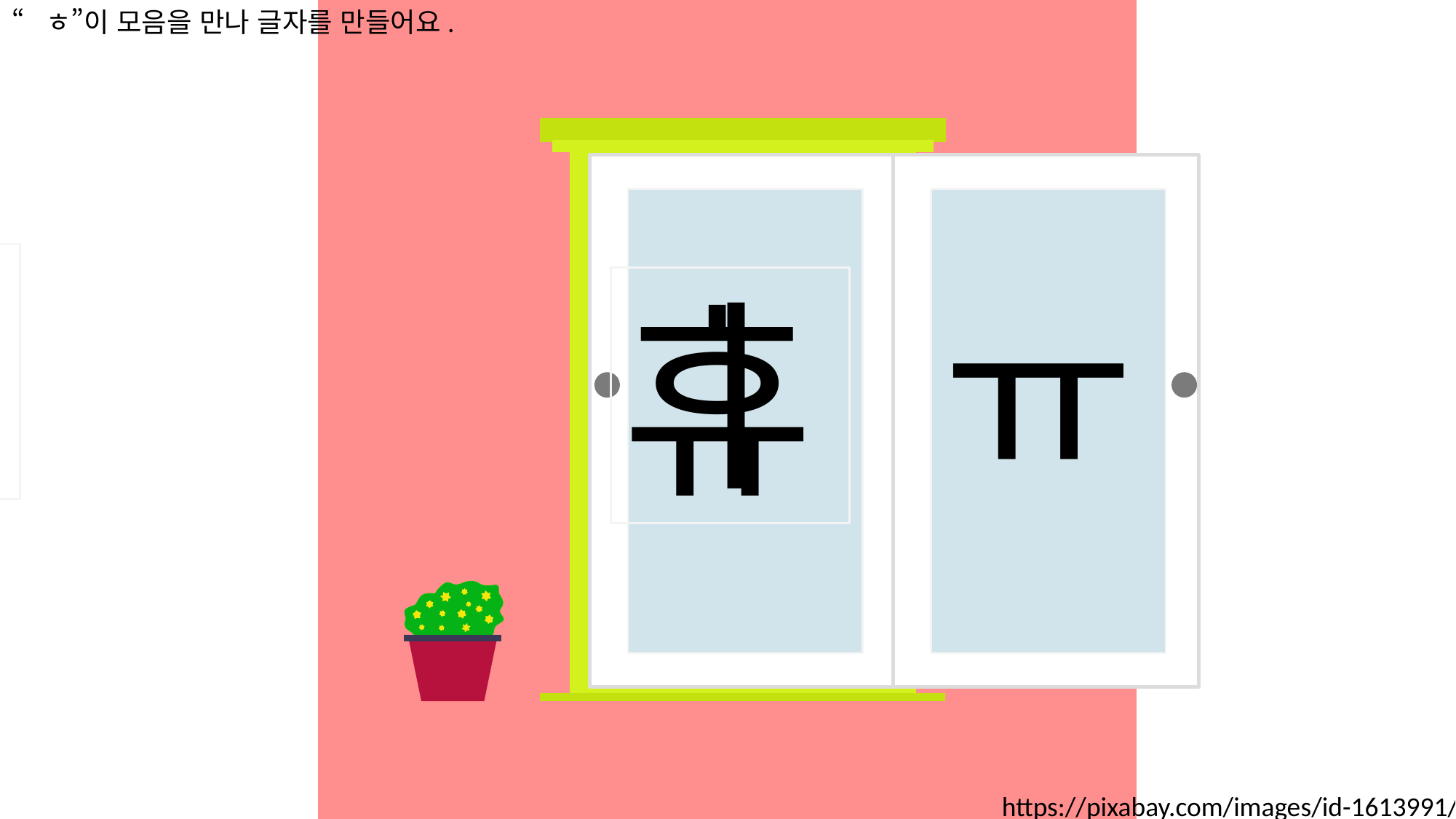

“ㅎ”이 모음을 만나 글자를 만들어요.

ㅣ

ㅠ
ㅎ
휴

https://pixabay.com/images/id-1613991/